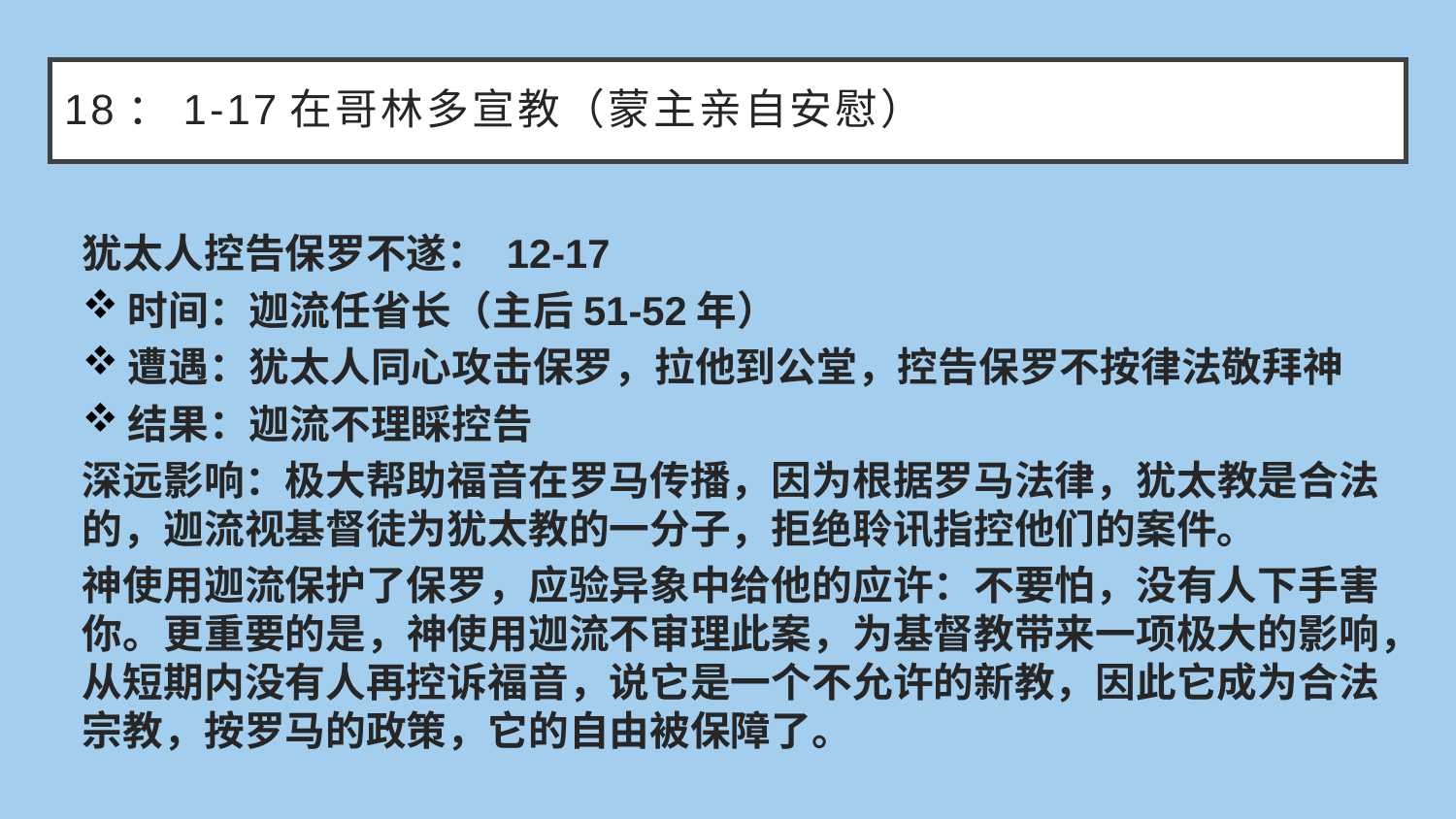

# 18：1-17在哥林多宣教（蒙主亲自安慰）

犹太人控告保罗不遂： 12-17
时间：迦流任省长（主后51-52年）
遭遇：犹太人同心攻击保罗，拉他到公堂，控告保罗不按律法敬拜神
结果：迦流不理睬控告
深远影响：极大帮助福音在罗马传播，因为根据罗马法律，犹太教是合法的，迦流视基督徒为犹太教的一分子，拒绝聆讯指控他们的案件。
神使用迦流保护了保罗，应验异象中给他的应许：不要怕，没有人下手害你。更重要的是，神使用迦流不审理此案，为基督教带来一项极大的影响，从短期内没有人再控诉福音，说它是一个不允许的新教，因此它成为合法宗教，按罗马的政策，它的自由被保障了。